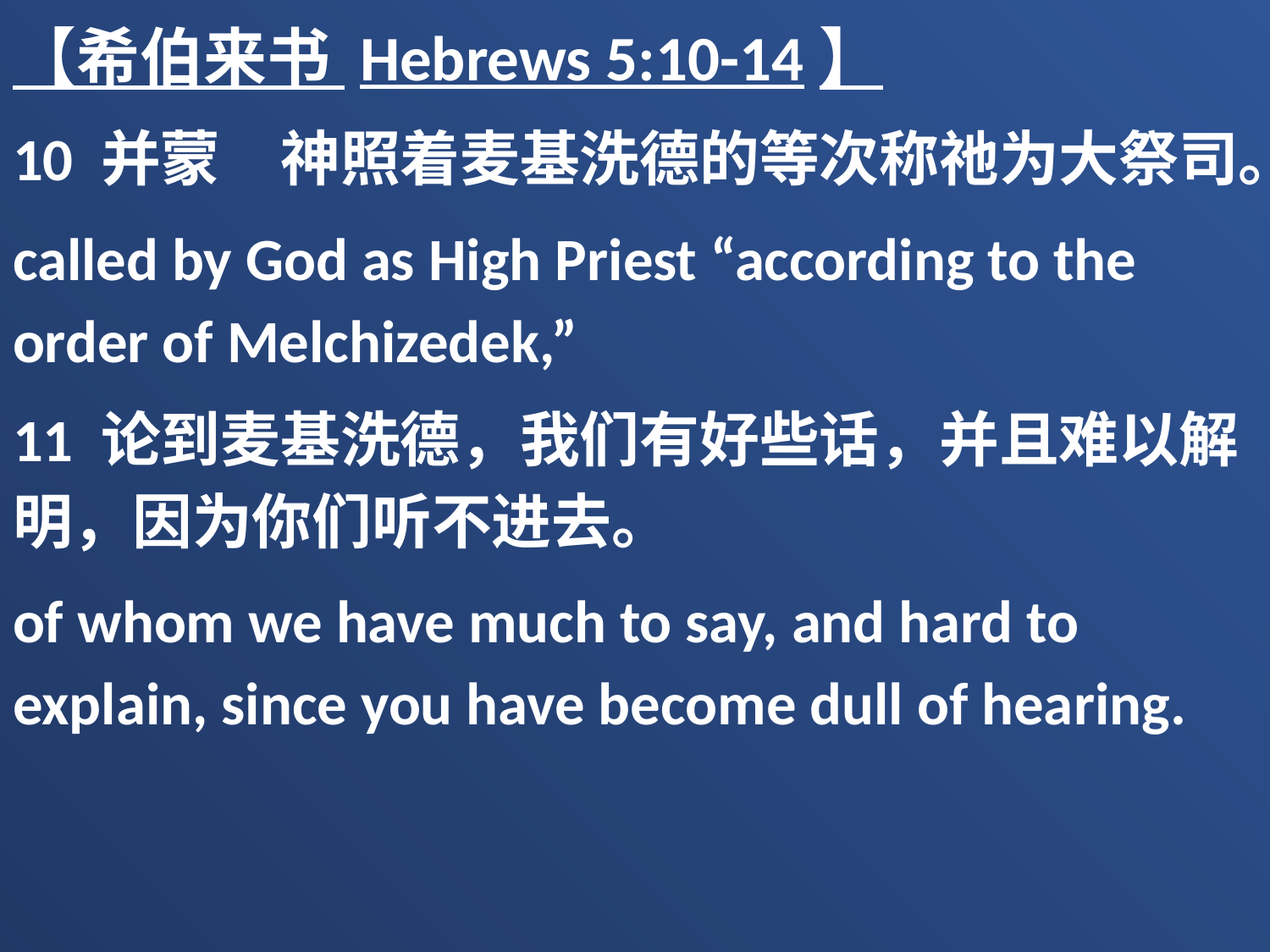

【希伯来书 Hebrews 5:10-14】
10 并蒙　神照着麦基洗德的等次称祂为大祭司。
called by God as High Priest “according to the order of Melchizedek,”
11 论到麦基洗德，我们有好些话，并且难以解明，因为你们听不进去。
of whom we have much to say, and hard to explain, since you have become dull of hearing.